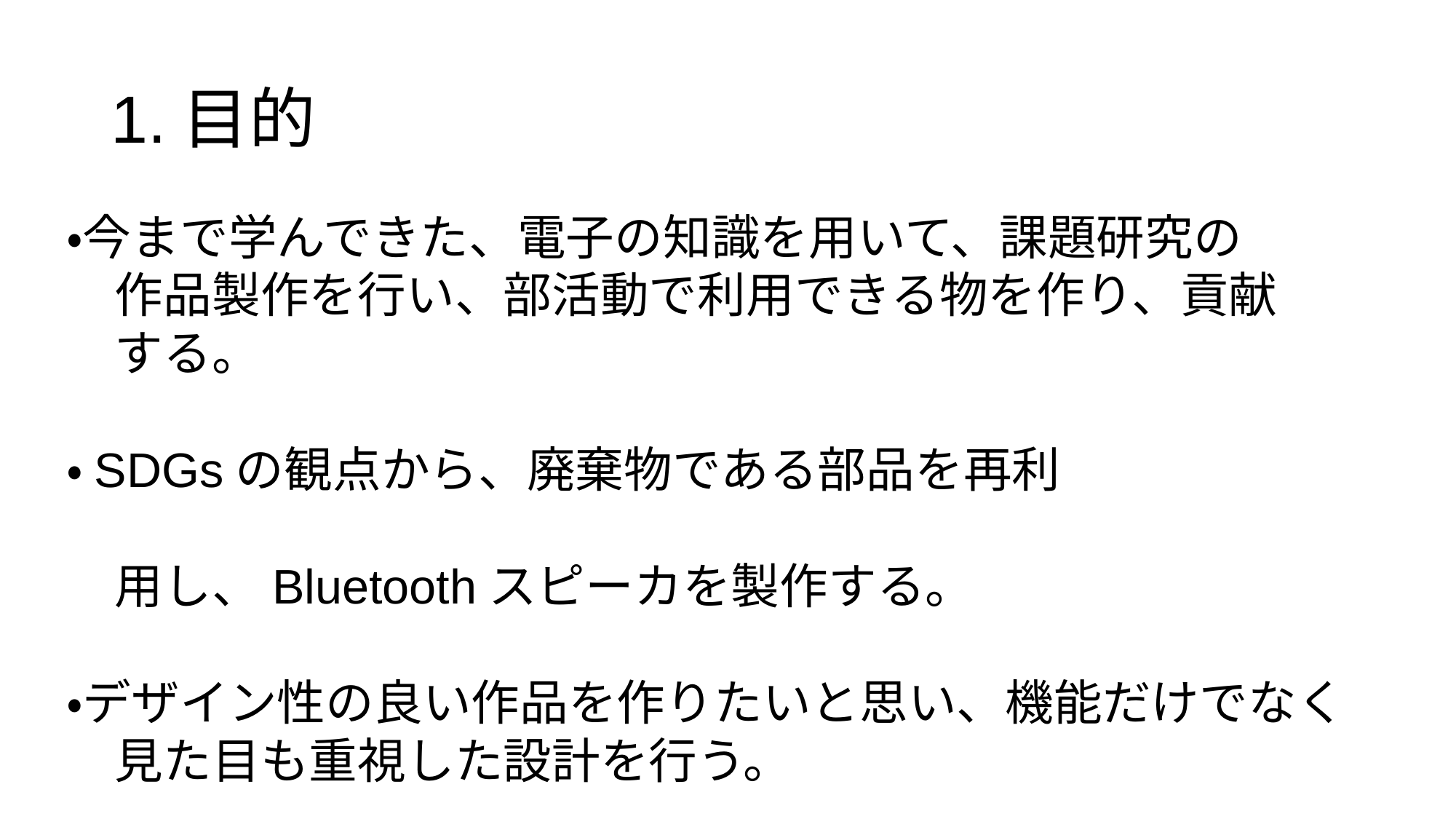

# 1.目的
・今まで学んできた、電子の知識を用いて、課題研究の
　作品製作を行い、部活動で利用できる物を作り、貢献
　する。

・SDGsの観点から、廃棄物である部品を再利
　用し、Bluetoothスピーカを製作する。

・デザイン性の良い作品を作りたいと思い、機能だけでなく
　見た目も重視した設計を行う。